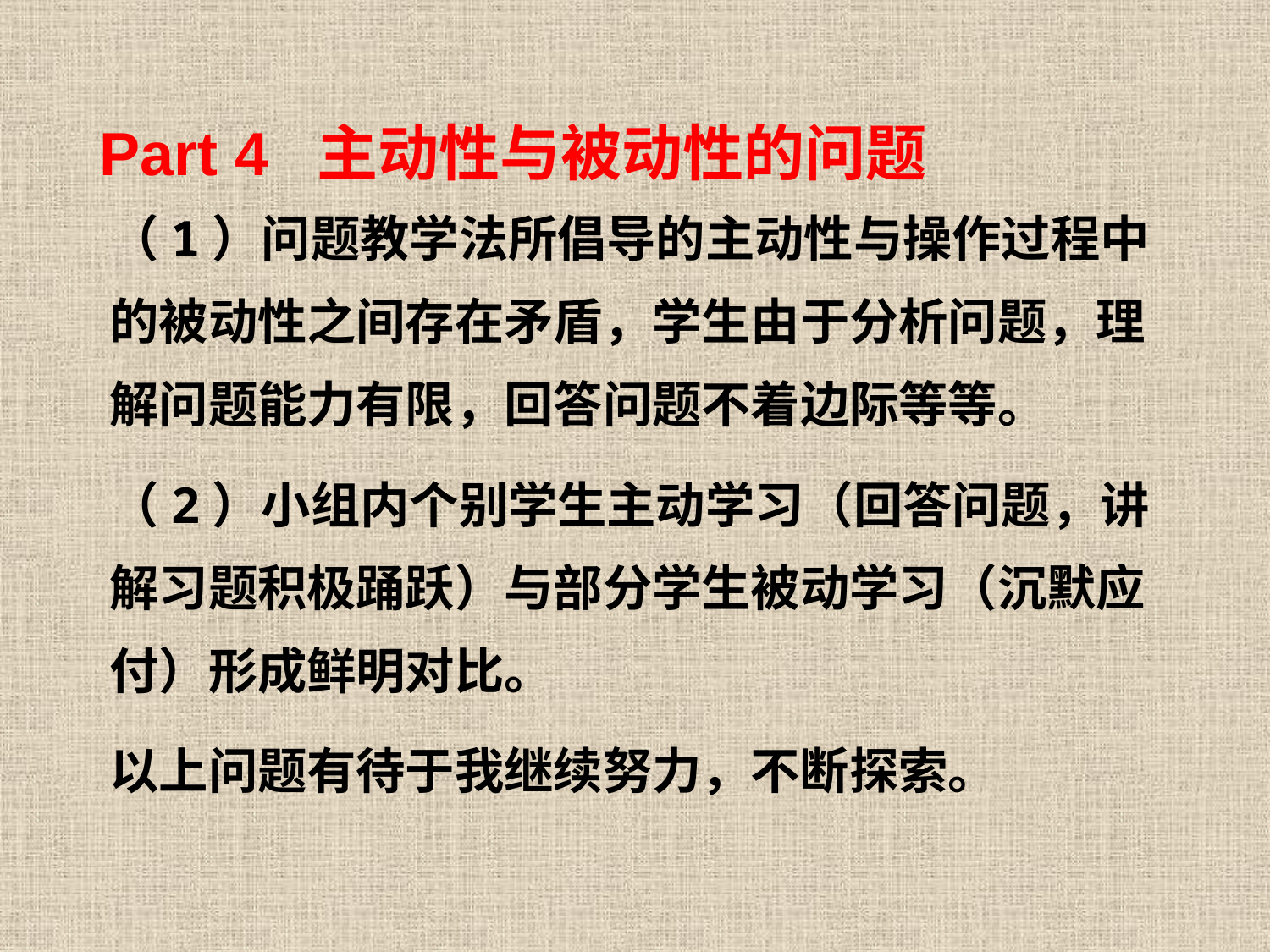

Part 4  主动性与被动性的问题

（1）问题教学法所倡导的主动性与操作过程中的被动性之间存在矛盾，学生由于分析问题，理解问题能力有限，回答问题不着边际等等。
（2）小组内个别学生主动学习（回答问题，讲解习题积极踊跃）与部分学生被动学习（沉默应付）形成鲜明对比。
以上问题有待于我继续努力，不断探索。